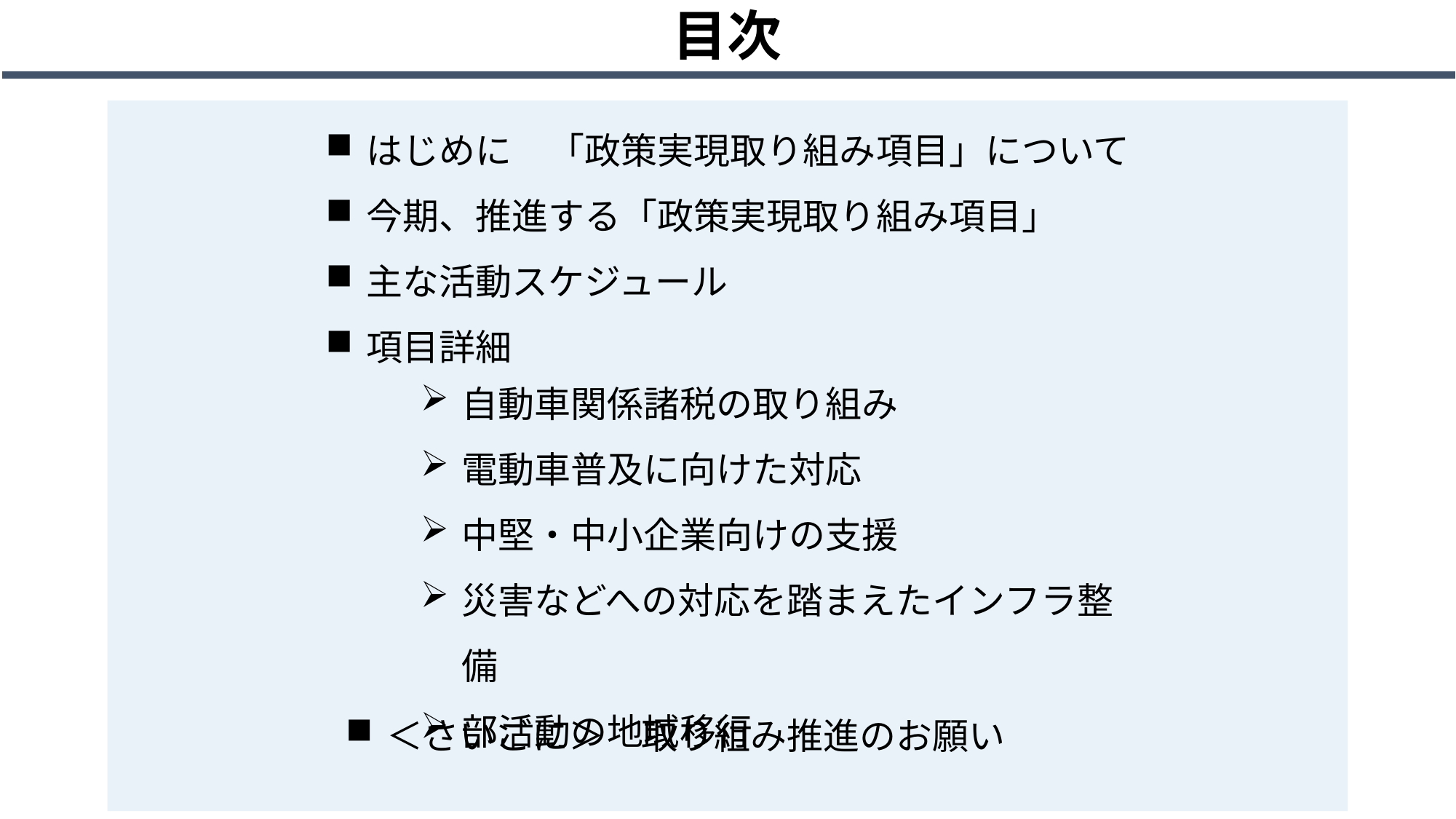

目次

はじめに　「政策実現取り組み項目」について
今期、推進する「政策実現取り組み項目」
主な活動スケジュール
項目詳細

自動車関係諸税の取り組み
電動車普及に向けた対応
中堅・中小企業向けの支援
災害などへの対応を踏まえたインフラ整備
部活動の地域移行
＜さいごに＞　取り組み推進のお願い